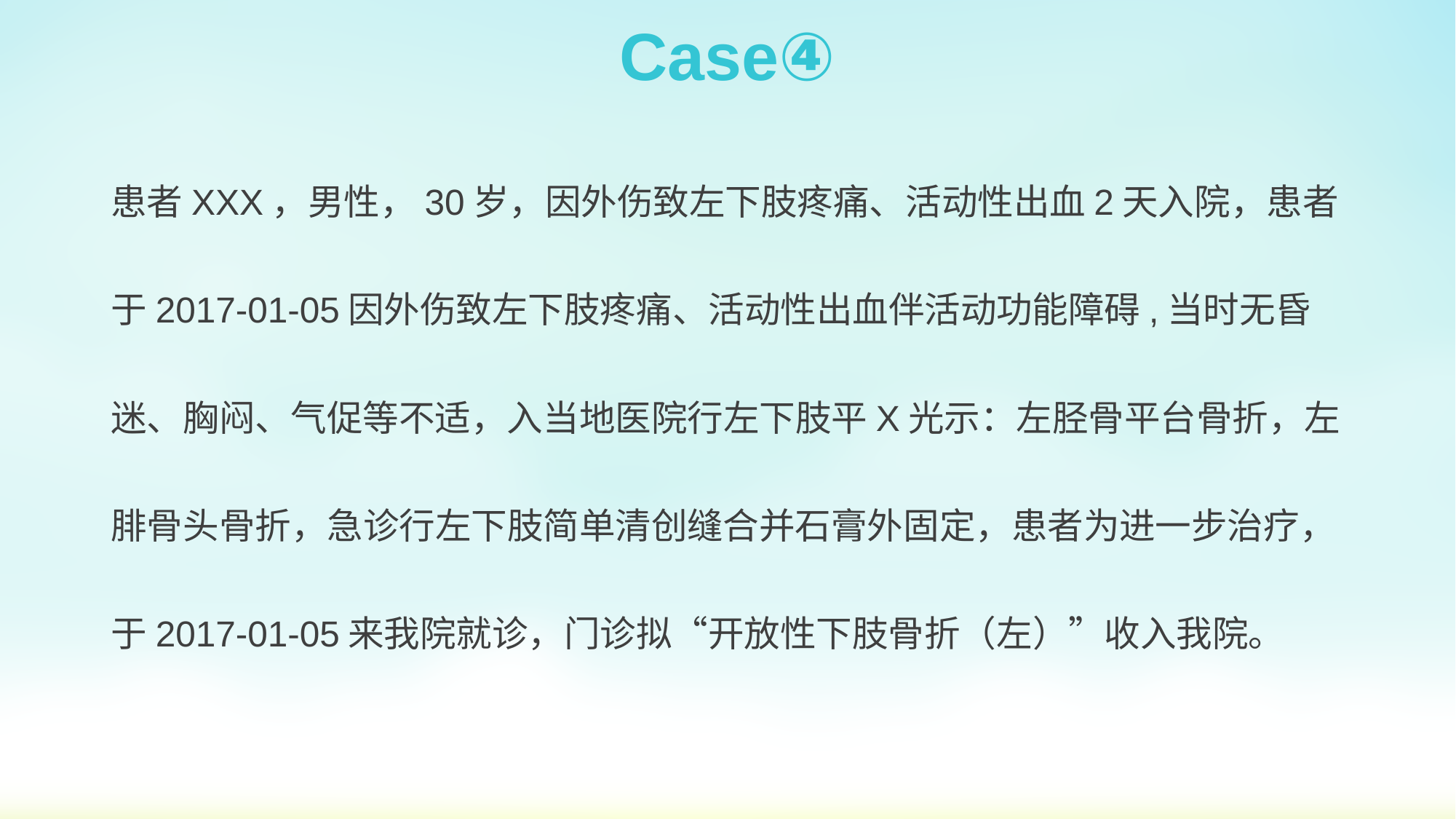

# Case④
患者XXX，男性，30岁，因外伤致左下肢疼痛、活动性出血2天入院，患者于2017-01-05因外伤致左下肢疼痛、活动性出血伴活动功能障碍,当时无昏迷、胸闷、气促等不适，入当地医院行左下肢平X光示：左胫骨平台骨折，左腓骨头骨折，急诊行左下肢简单清创缝合并石膏外固定，患者为进一步治疗，于2017-01-05来我院就诊，门诊拟“开放性下肢骨折（左）”收入我院。